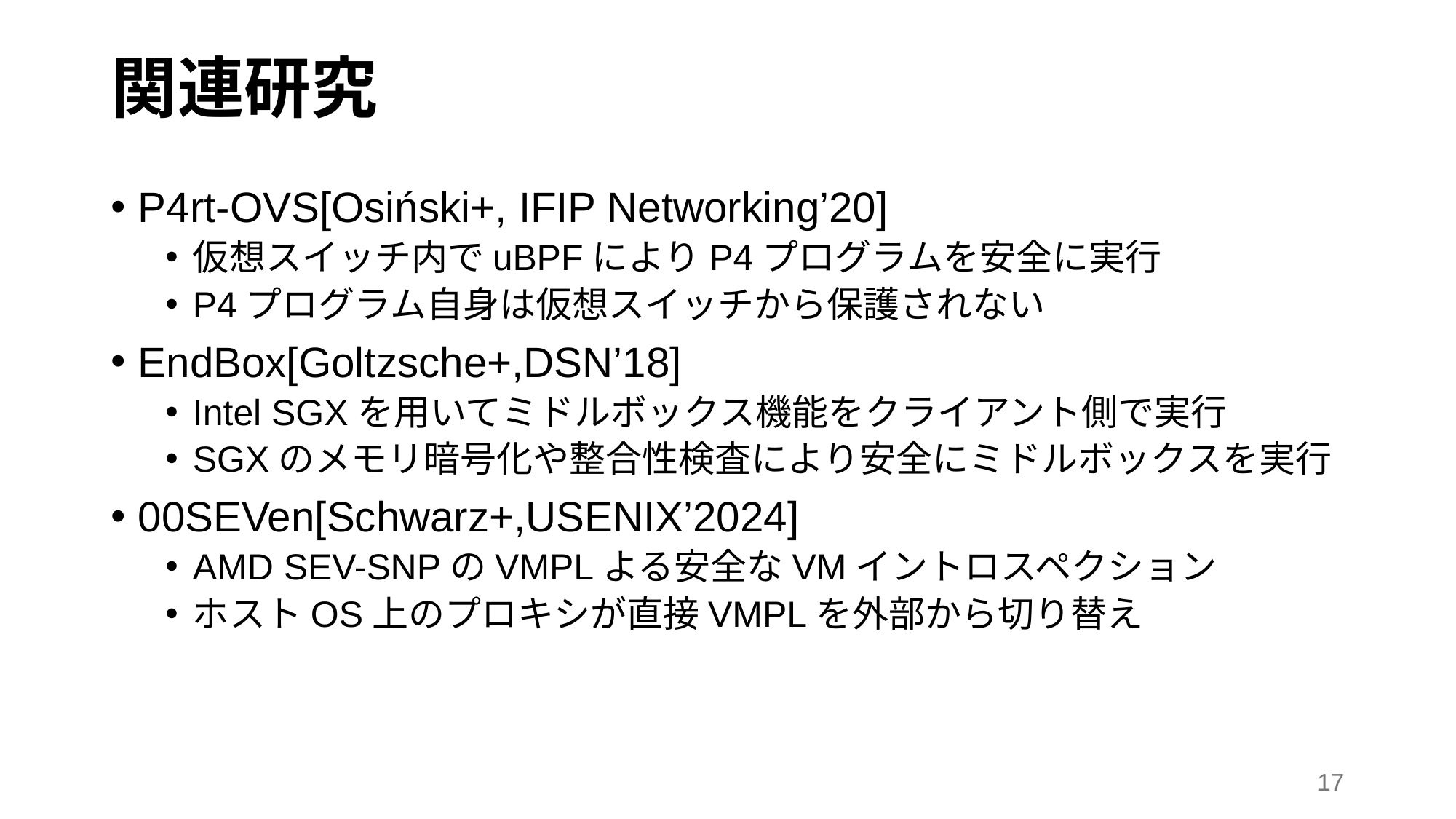

# 関連研究
P4rt-OVS[Osiński+, IFIP Networking’20]
仮想スイッチ内でuBPFによりP4プログラムを安全に実行
P4プログラム自身は仮想スイッチから保護されない
EndBox[Goltzsche+,DSN’18]
Intel SGXを用いてミドルボックス機能をクライアント側で実行
SGXのメモリ暗号化や整合性検査により安全にミドルボックスを実行
00SEVen[Schwarz+,USENIX’2024]
AMD SEV-SNPのVMPLよる安全なVMイントロスペクション
ホストOS上のプロキシが直接VMPLを外部から切り替え
17